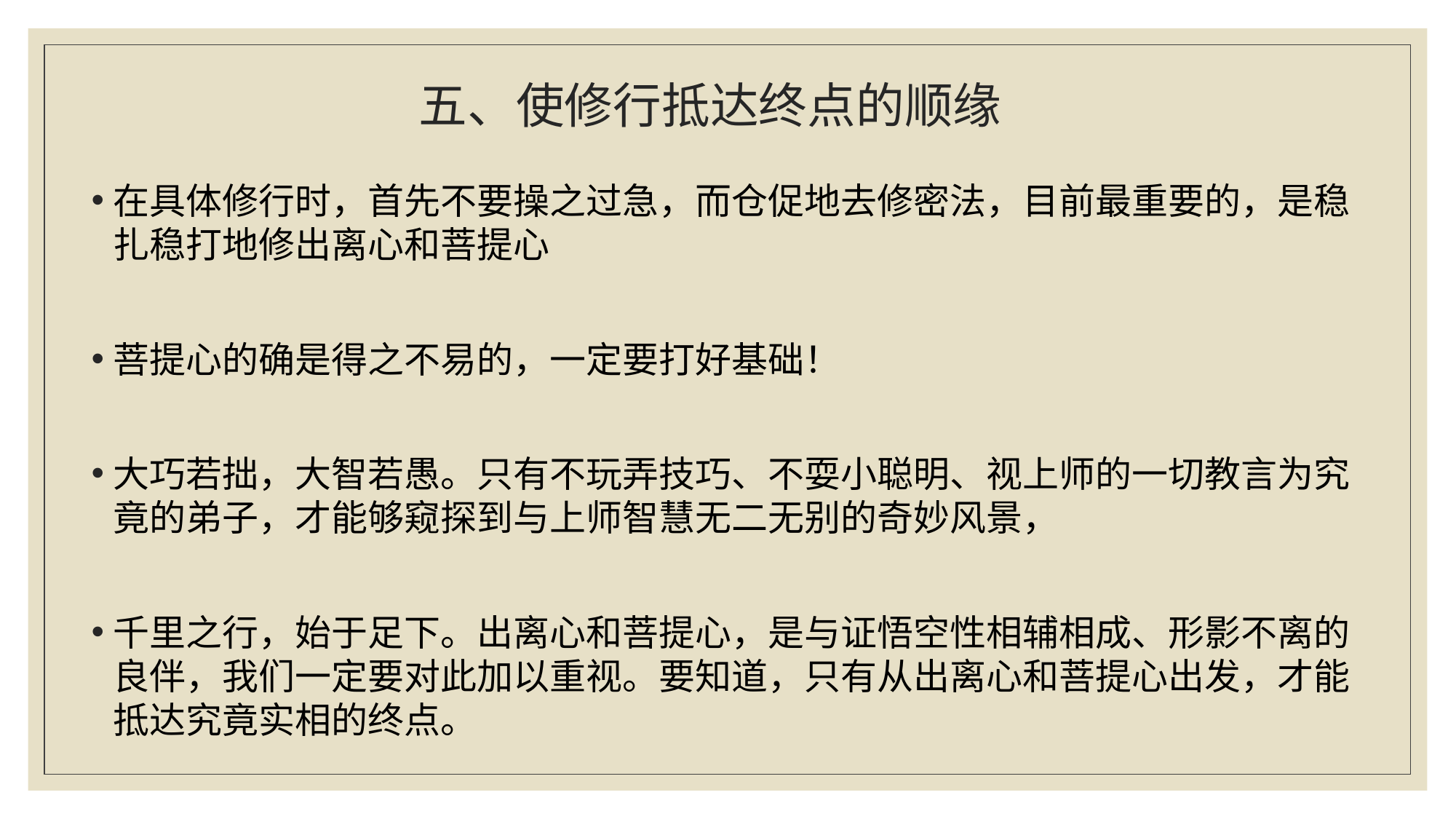

# 五、使修行抵达终点的顺缘
在具体修行时，首先不要操之过急，而仓促地去修密法，目前最重要的，是稳扎稳打地修出离心和菩提心

菩提心的确是得之不易的，一定要打好基础！

大巧若拙，大智若愚。只有不玩弄技巧、不耍小聪明、视上师的一切教言为究竟的弟子，才能够窥探到与上师智慧无二无别的奇妙风景，

千里之行，始于足下。出离心和菩提心，是与证悟空性相辅相成、形影不离的良伴，我们一定要对此加以重视。要知道，只有从出离心和菩提心出发，才能抵达究竟实相的终点。